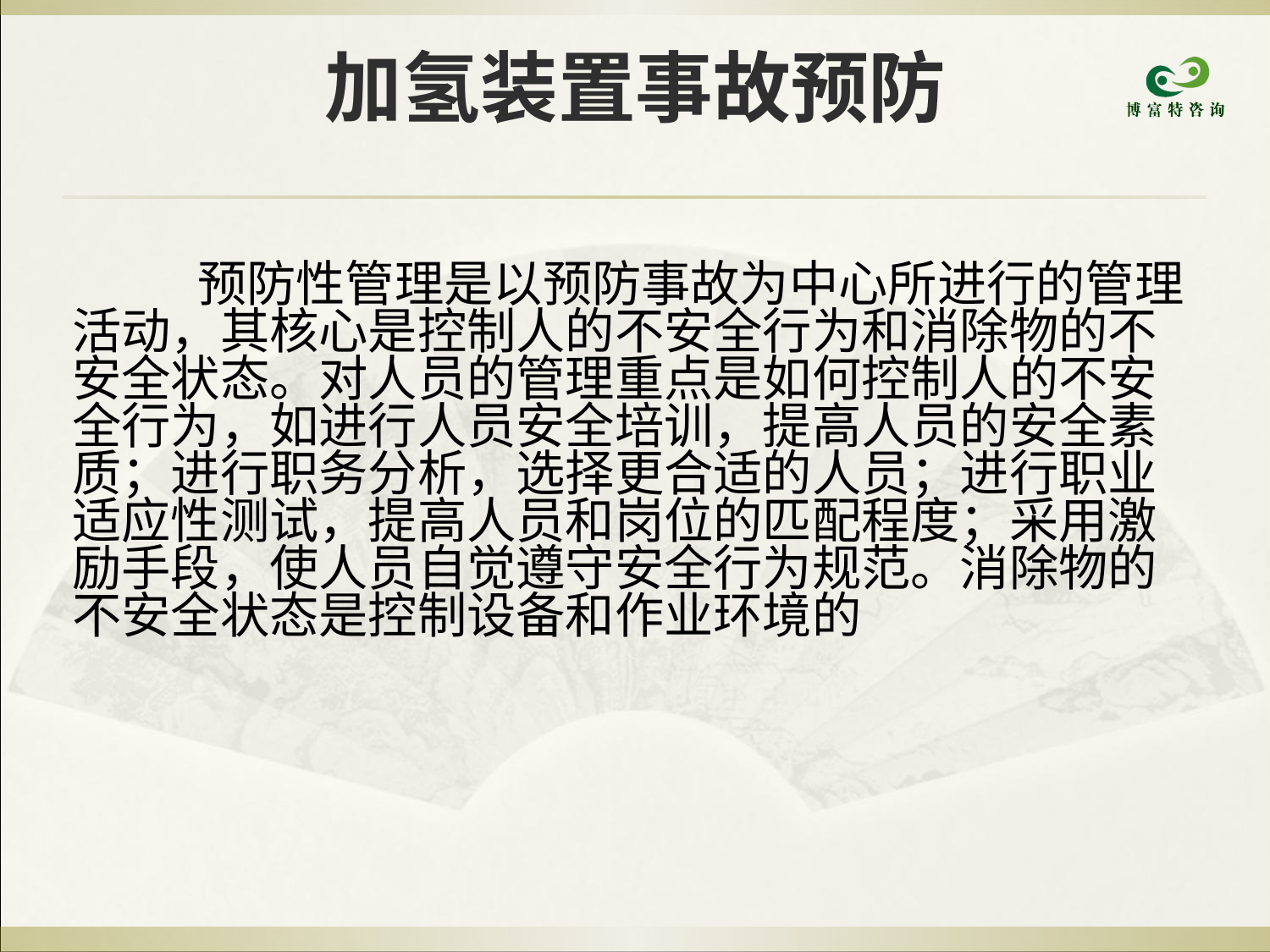

加氢装置事故预防
         预防性管理是以预防事故为中心所进行的管理活动，其核心是控制人的不安全行为和消除物的不安全状态。对人员的管理重点是如何控制人的不安全行为，如进行人员安全培训，提高人员的安全素质；进行职务分析，选择更合适的人员；进行职业适应性测试，提高人员和岗位的匹配程度；采用激励手段，使人员自觉遵守安全行为规范。消除物的不安全状态是控制设备和作业环境的